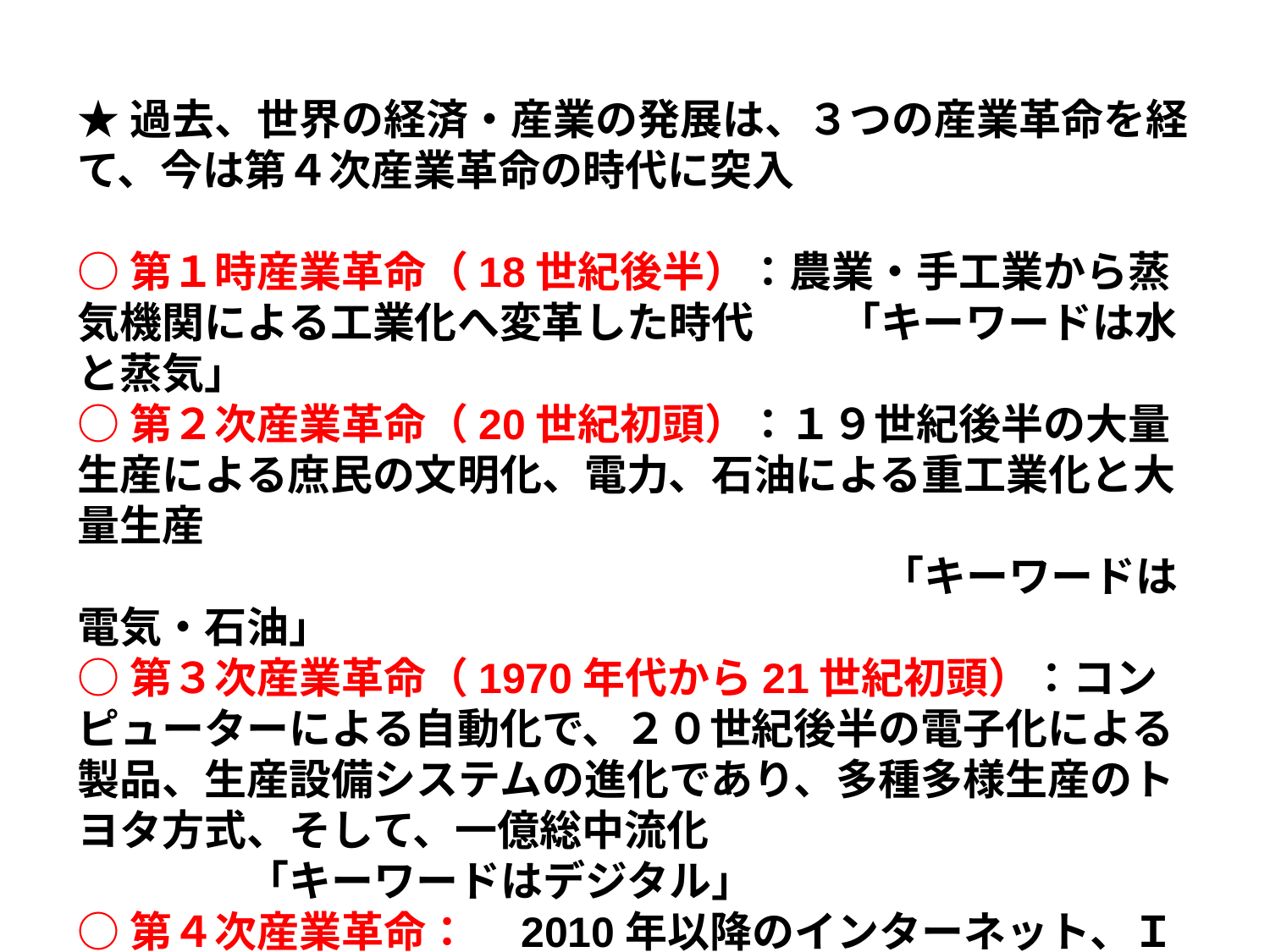

★過去、世界の経済・産業の発展は、３つの産業革命を経て、今は第４次産業革命の時代に突入

○第１時産業革命（18世紀後半）：農業・手工業から蒸気機関による工業化へ変革した時代　　「キーワードは水と蒸気」
○第２次産業革命（20世紀初頭）：１９世紀後半の大量生産による庶民の文明化、電力、石油による重工業化と大量生産
　　　　　　　　　　　　　　　　　　　「キーワードは電気・石油」
○第３次産業革命（1970年代から21世紀初頭）：コンピューターによる自動化で、２０世紀後半の電子化による製品、生産設備システムの進化であり、多種多様生産のトヨタ方式、そして、一億総中流化　　　　　　　　　　　　　　　「キーワードはデジタル」
○第４次産業革命：　2010年以降のインターネット、ＩＣ技術、ソーシャルネットワーク化、ツイッター、ライン、フェイスブックなどの使い分けと、これからの人工知能、watosonなどＡＩのテクノロジーの融合